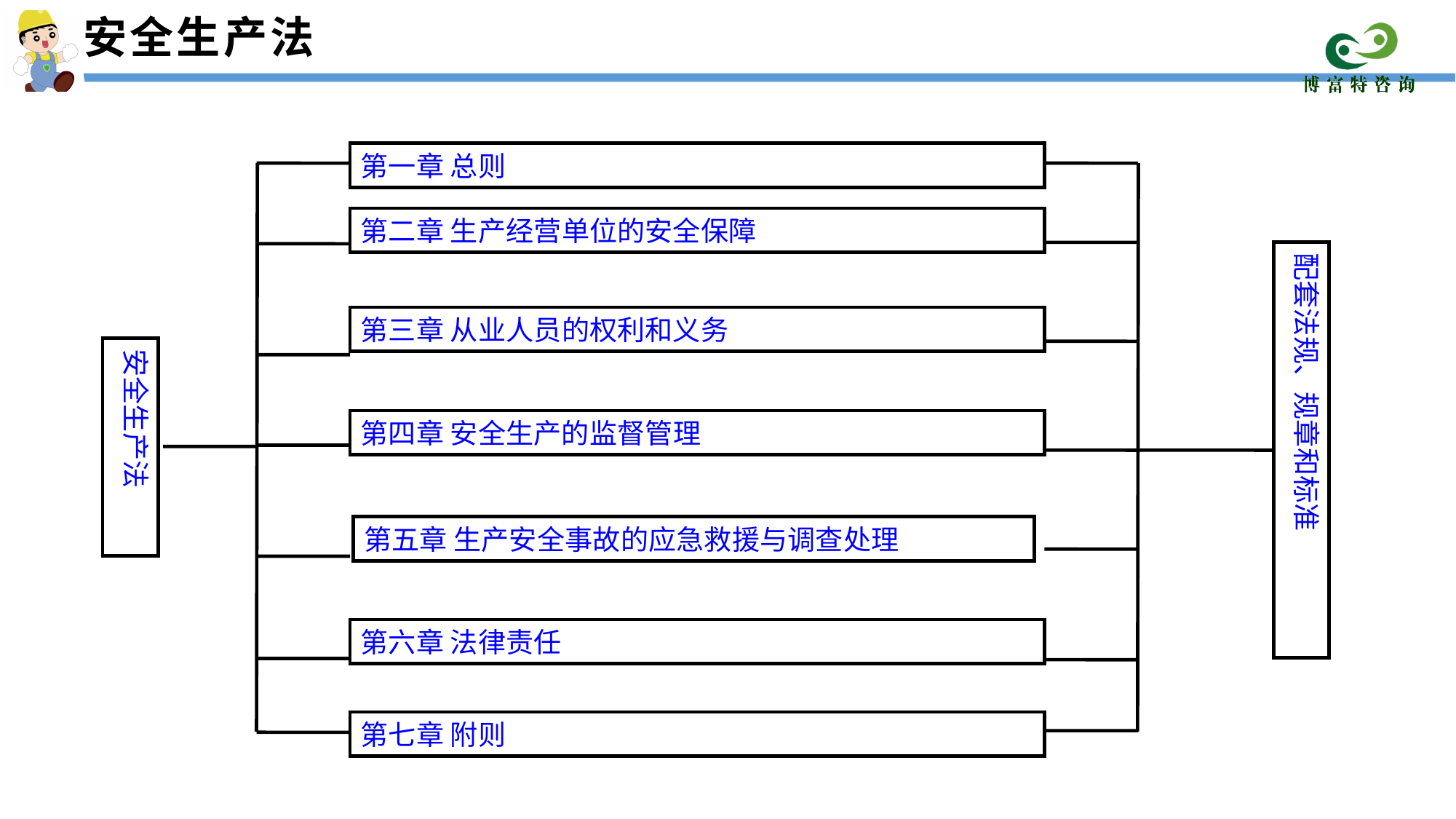

安全生产法
第一章 总则

第二章 生产经营单位的安全保障

配套法规、规章和标准

第三章 从业人员的权利和义务
安全生产法

第四章 安全生产的监督管理

第五章 生产安全事故的应急救援与调查处理

第六章 法律责任

第七章 附则